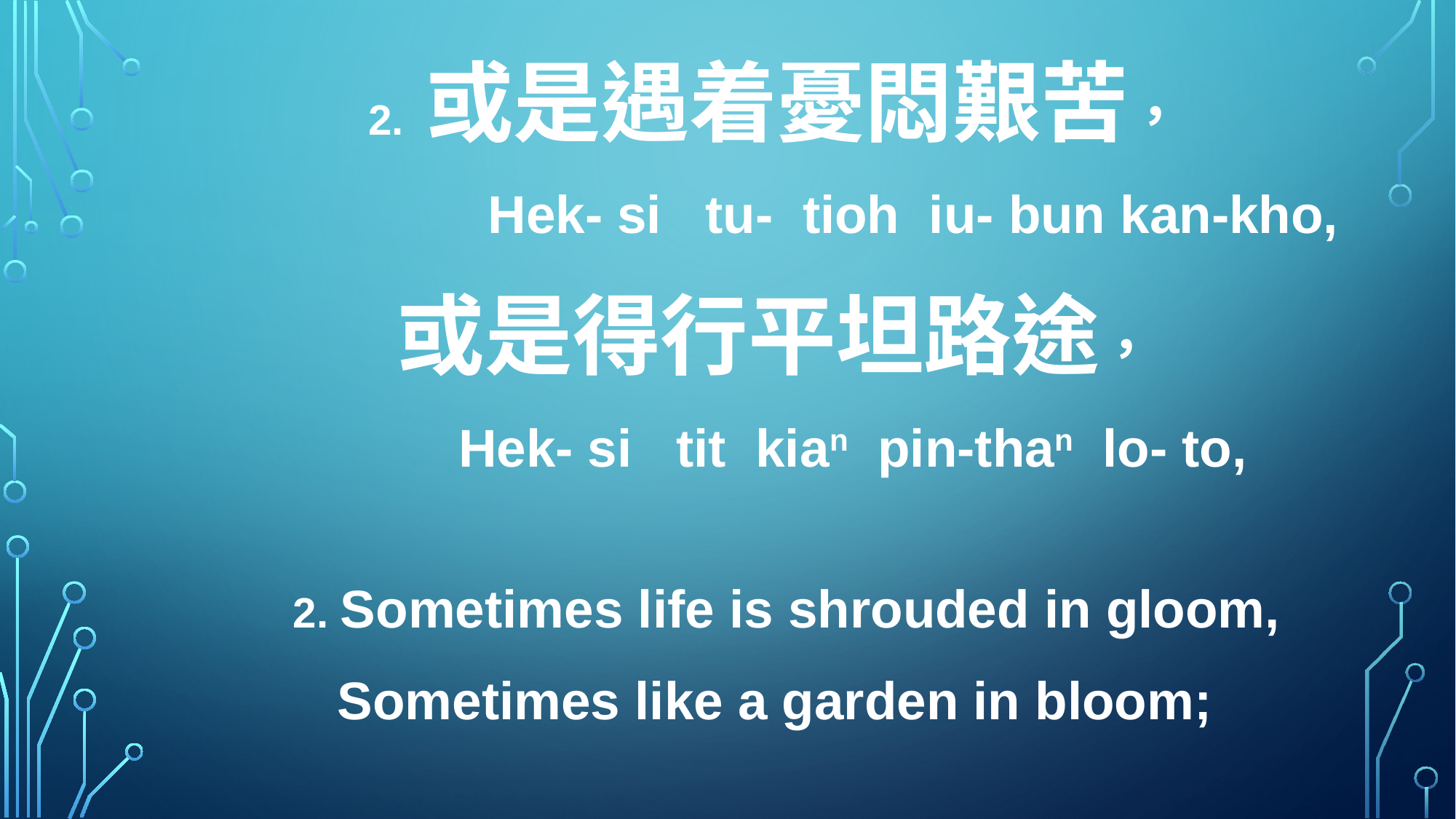

2. 或是遇着憂悶艱苦，
                   Hek- si   tu-  tioh  iu- bun kan-kho,
或是得行平坦路途，
                 Hek- si   tit  kian  pin-than  lo- to,

  2. Sometimes life is shrouded in gloom,
Sometimes like a garden in bloom;